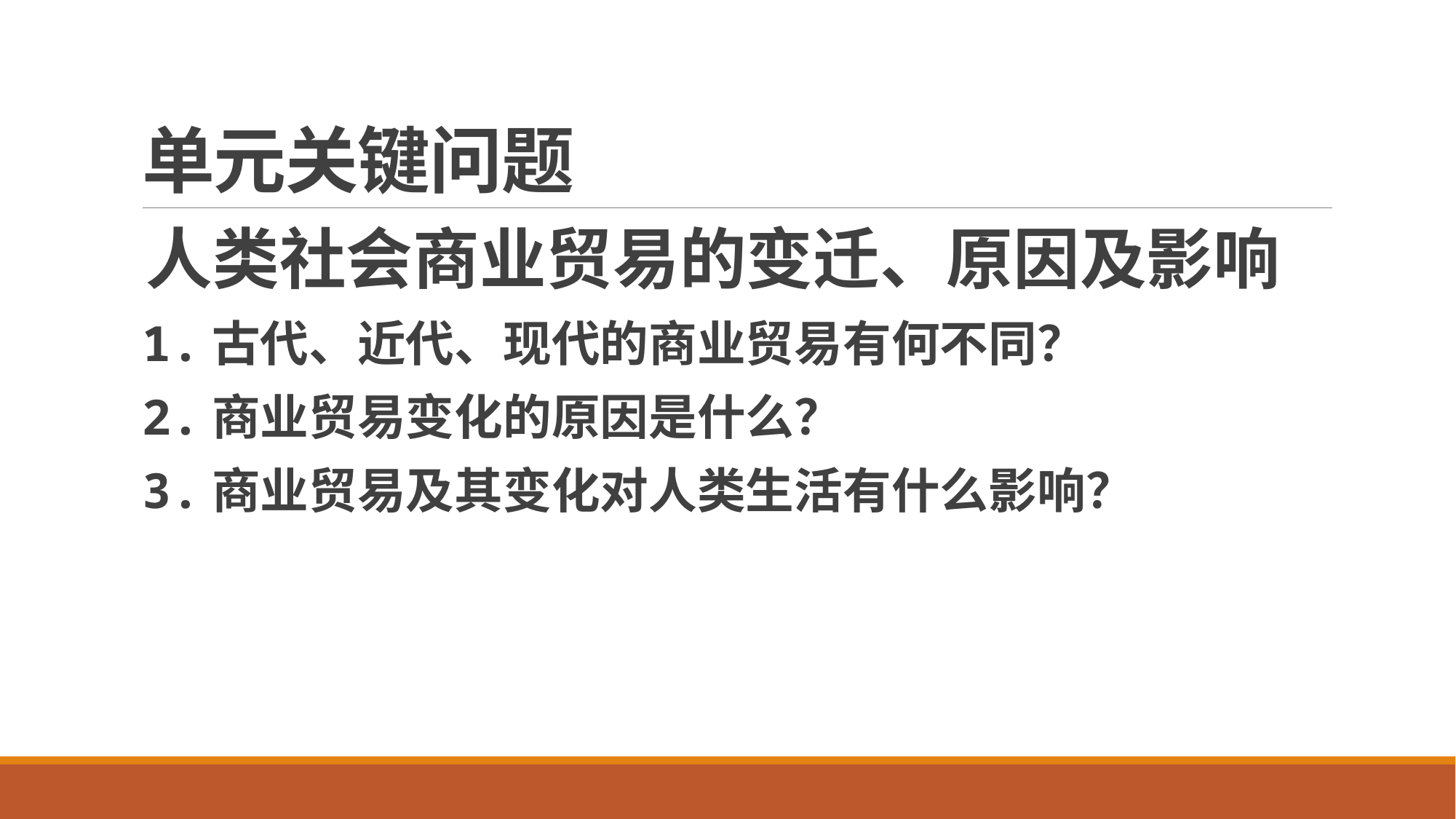

# 单元关键问题
人类社会商业贸易的变迁、原因及影响
1.古代、近代、现代的商业贸易有何不同？
2.商业贸易变化的原因是什么？
3.商业贸易及其变化对人类生活有什么影响？